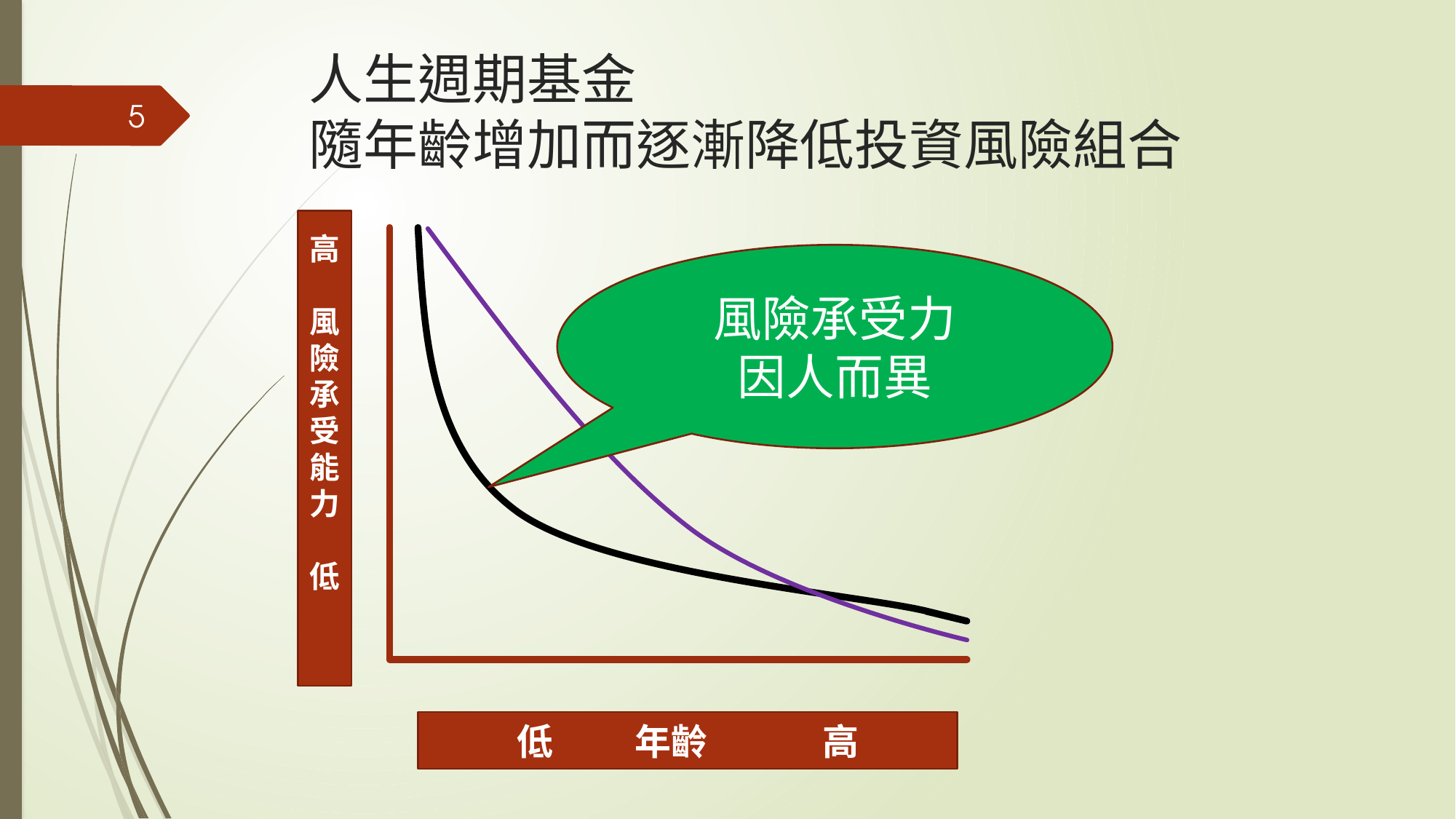

# 人生週期基金 隨年齡增加而逐漸降低投資風險組合
5
高

風險承受能
力

低

風險承受力
因人而異
低          年齡              高